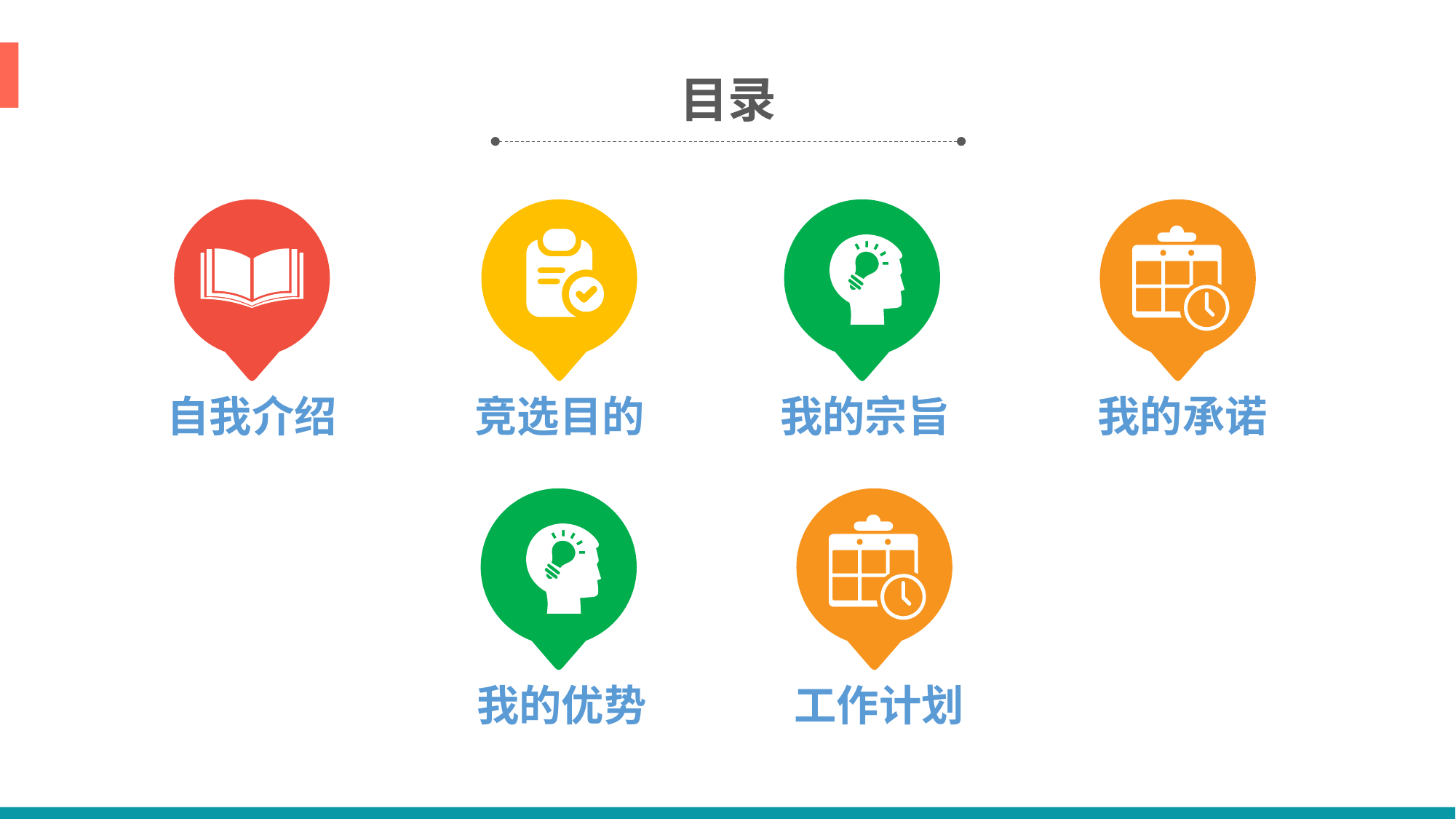

目录

自我介绍
竞选目的
我的宗旨
我的承诺

我的优势
工作计划